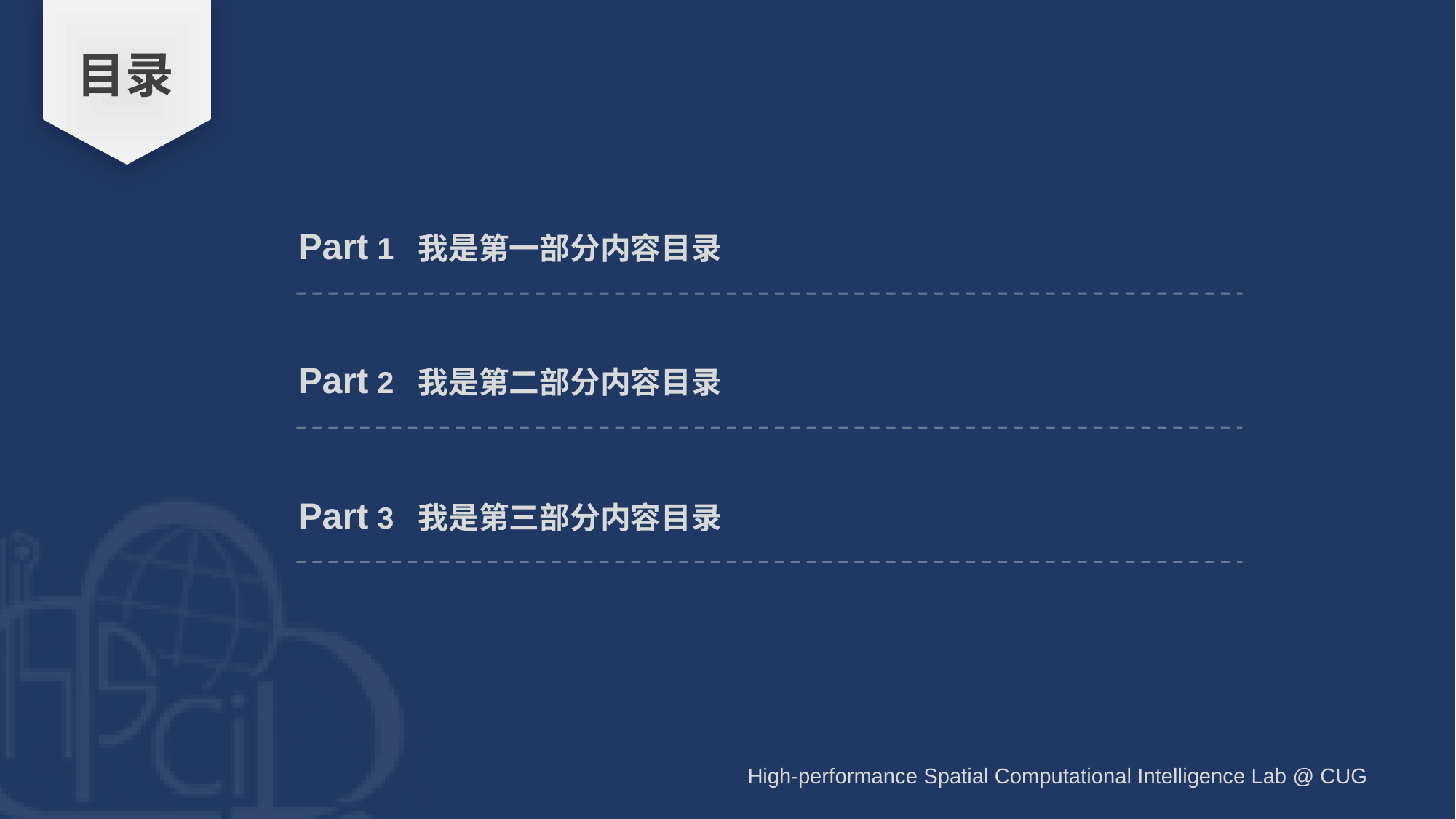

目录
Part 1  我是第一部分内容目录
Part 2  我是第二部分内容目录

High-performance Spatial Computational Intelligence Lab @ CUG
Part 3  我是第三部分内容目录